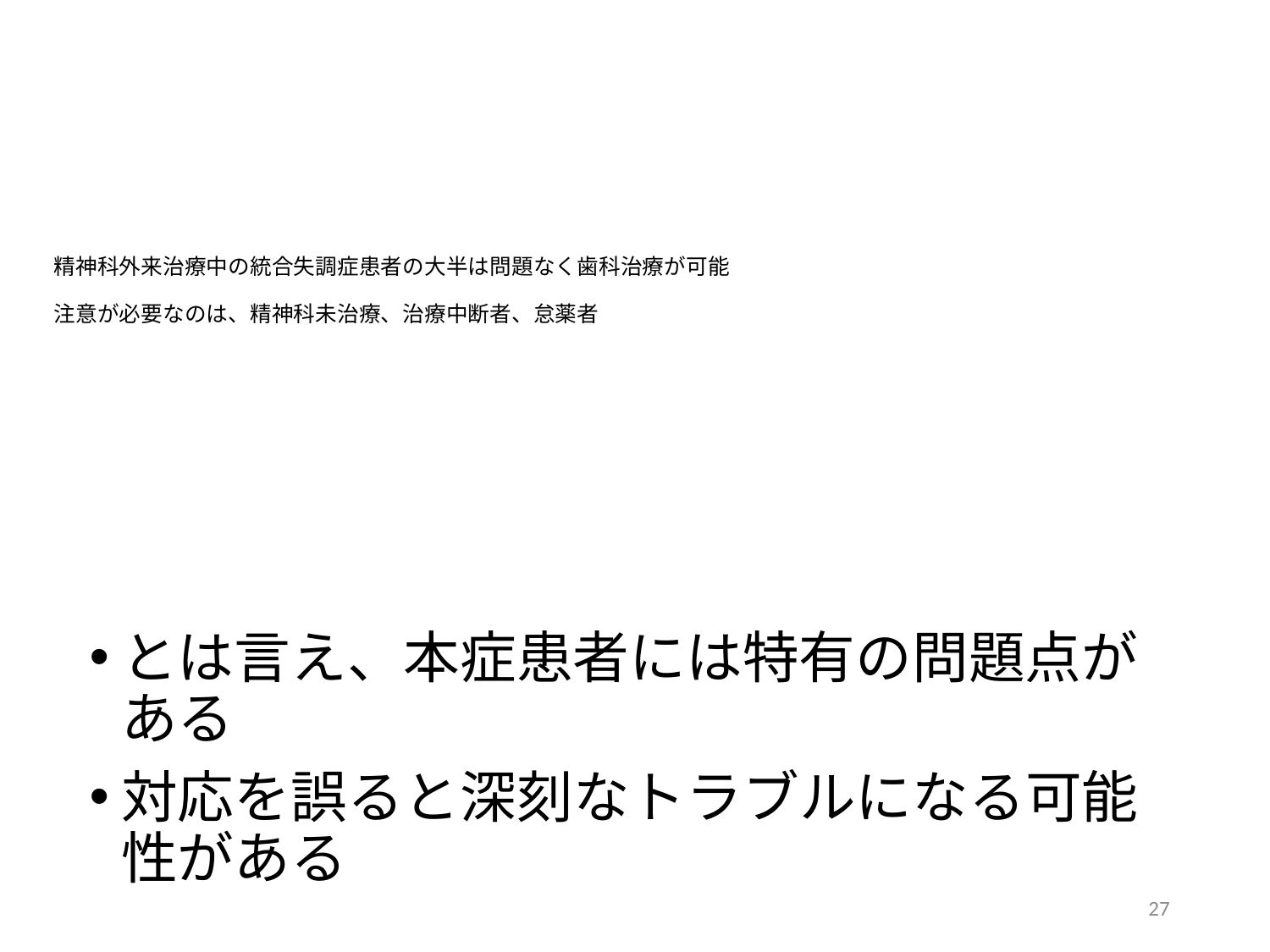

# 精神科外来治療中の統合失調症患者の大半は問題なく歯科治療が可能 注意が必要なのは、精神科未治療、治療中断者、怠薬者
とは言え、本症患者には特有の問題点がある
対応を誤ると深刻なトラブルになる可能性がある
27